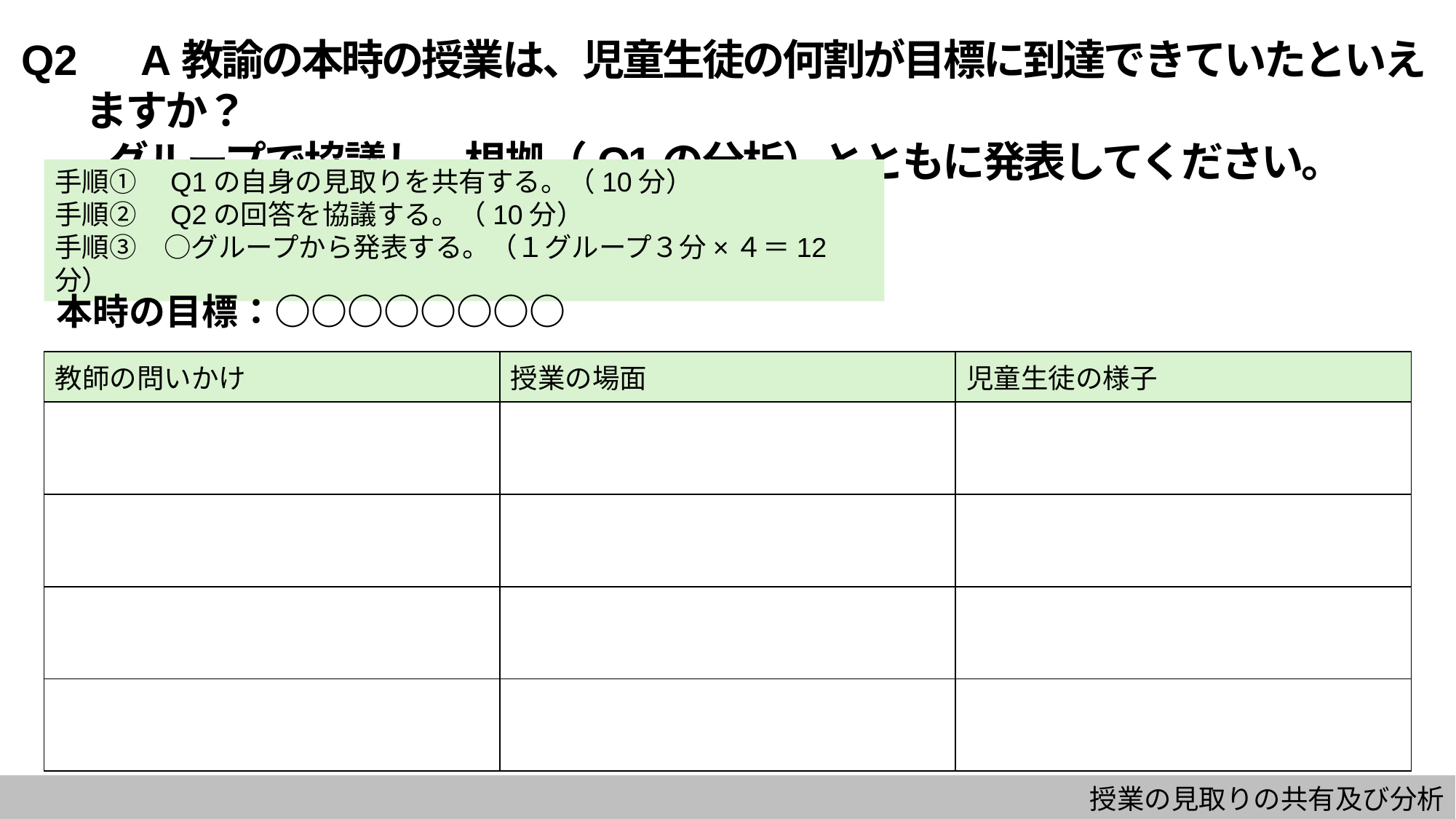

Q2　A教諭の本時の授業は、児童生徒の何割が目標に到達できていたといえますか？
グループで協議し、根拠（Q1の分析）とともに発表してください。
手順①　Q1の自身の見取りを共有する。（10分）
手順②　Q2の回答を協議する。（10分）
手順③　○グループから発表する。（１グループ３分×４＝12分）
本時の目標：○○○○○○○○
| 教師の問いかけ | 授業の場面 | 児童生徒の様子 |
| --- | --- | --- |
|  |  |  |
|  |  |  |
|  |  |  |
|  |  |  |
授業の見取りの共有及び分析